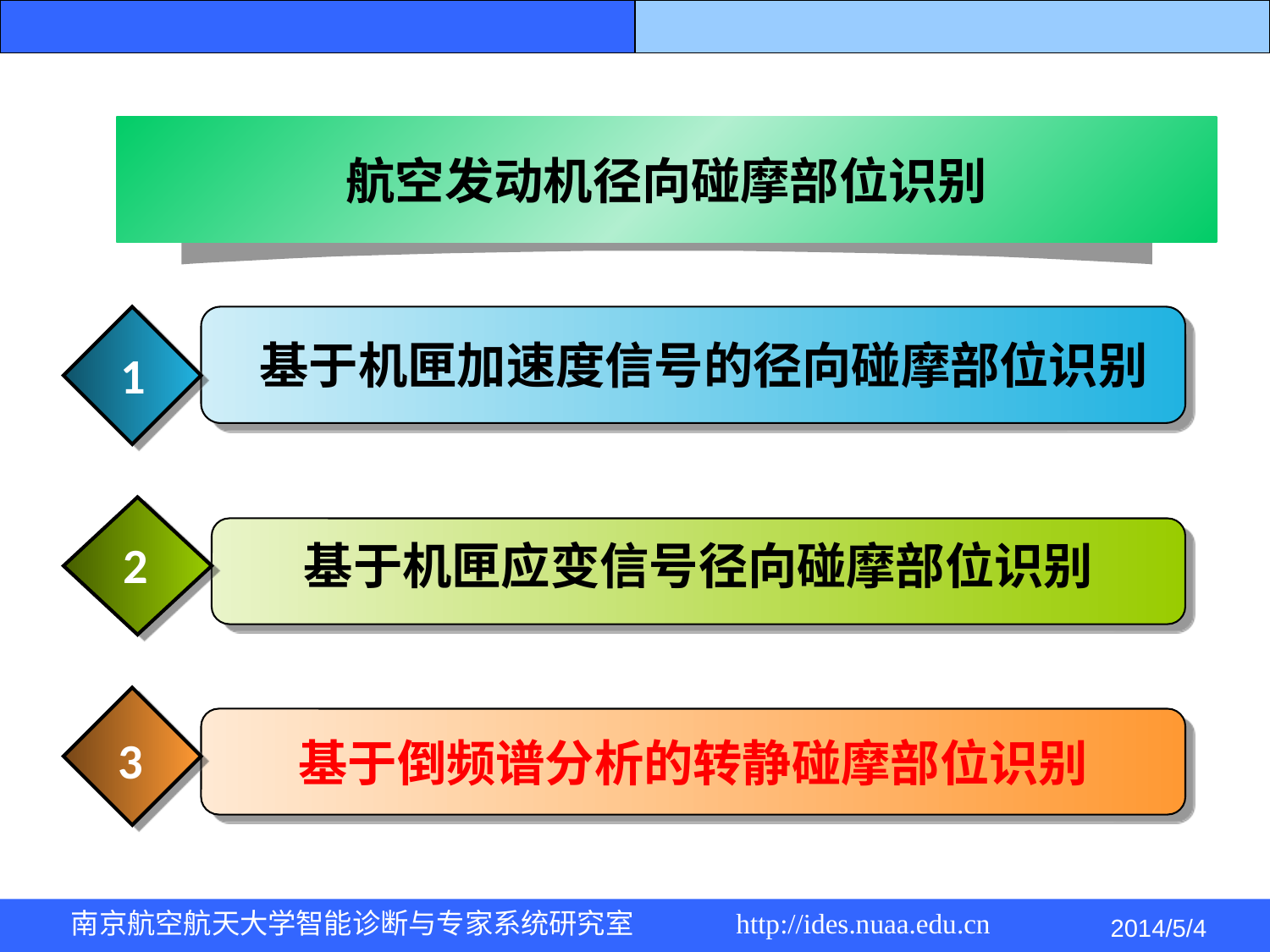

航空发动机径向碰摩部位识别

1

基于机匣加速度信号的径向碰摩部位识别

2

基于机匣应变信号径向碰摩部位识别

3
基于倒频谱分析的转静碰摩部位识别
2014/5/4
南京航空航天大学智能诊断与专家系统研究室               http://ides.nuaa.edu.cn